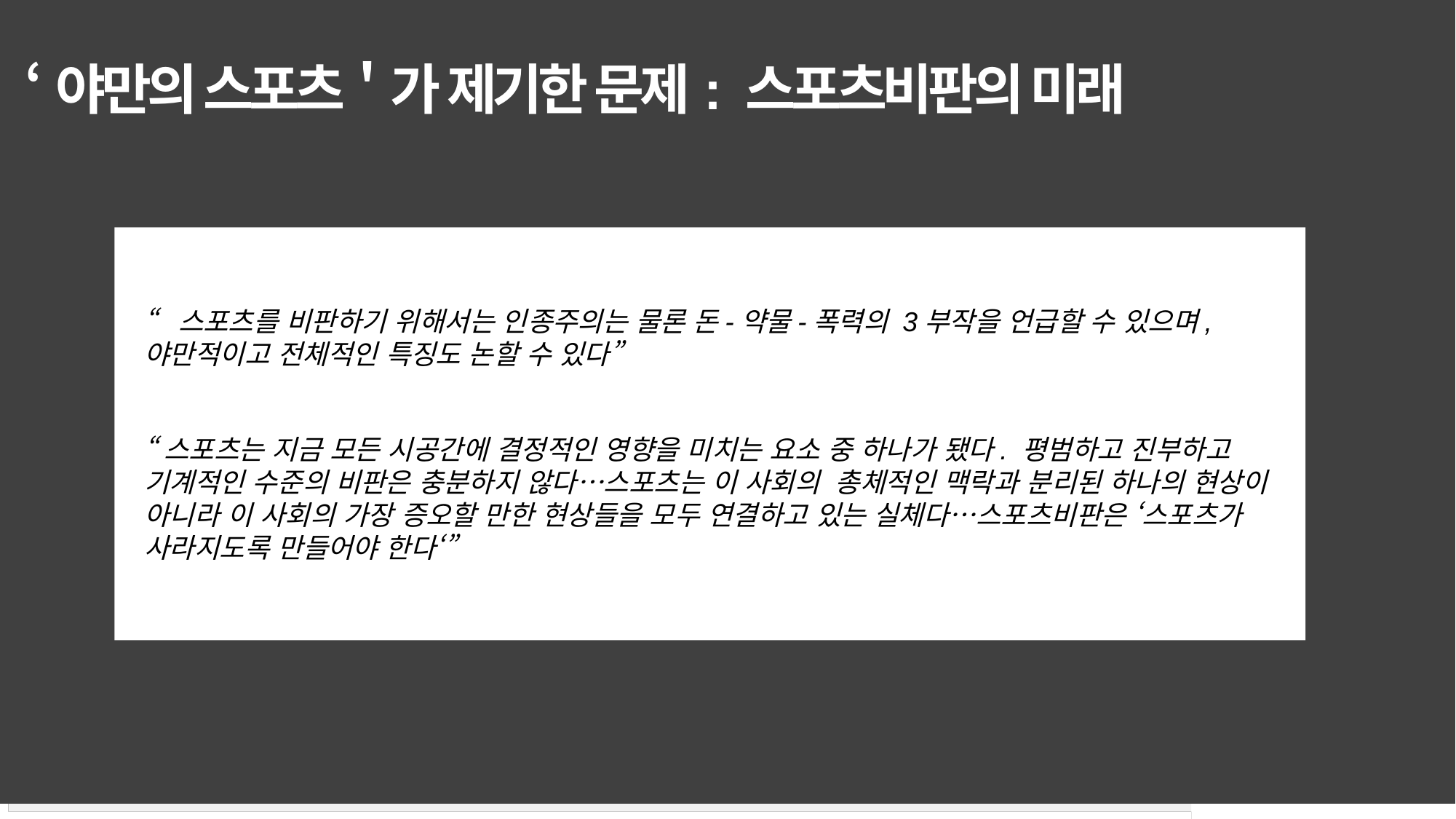

# ‘야만의 스포츠＇가 제기한 문제: 스포츠비판의 미래
“스포츠를 비판하기 위해서는 인종주의는 물론 돈-약물-폭력의 3부작을 언급할 수 있으며,  야만적이고 전체적인 특징도 논할 수 있다”

“스포츠는 지금 모든 시공간에 결정적인 영향을 미치는 요소 중 하나가 됐다. 평범하고 진부하고 기계적인 수준의 비판은 충분하지 않다…스포츠는 이 사회의  총체적인 맥락과 분리된 하나의 현상이 아니라 이 사회의 가장 증오할 만한 현상들을 모두 연결하고 있는 실체다…스포츠비판은 ‘스포츠가 사라지도록 만들어야 한다‘”